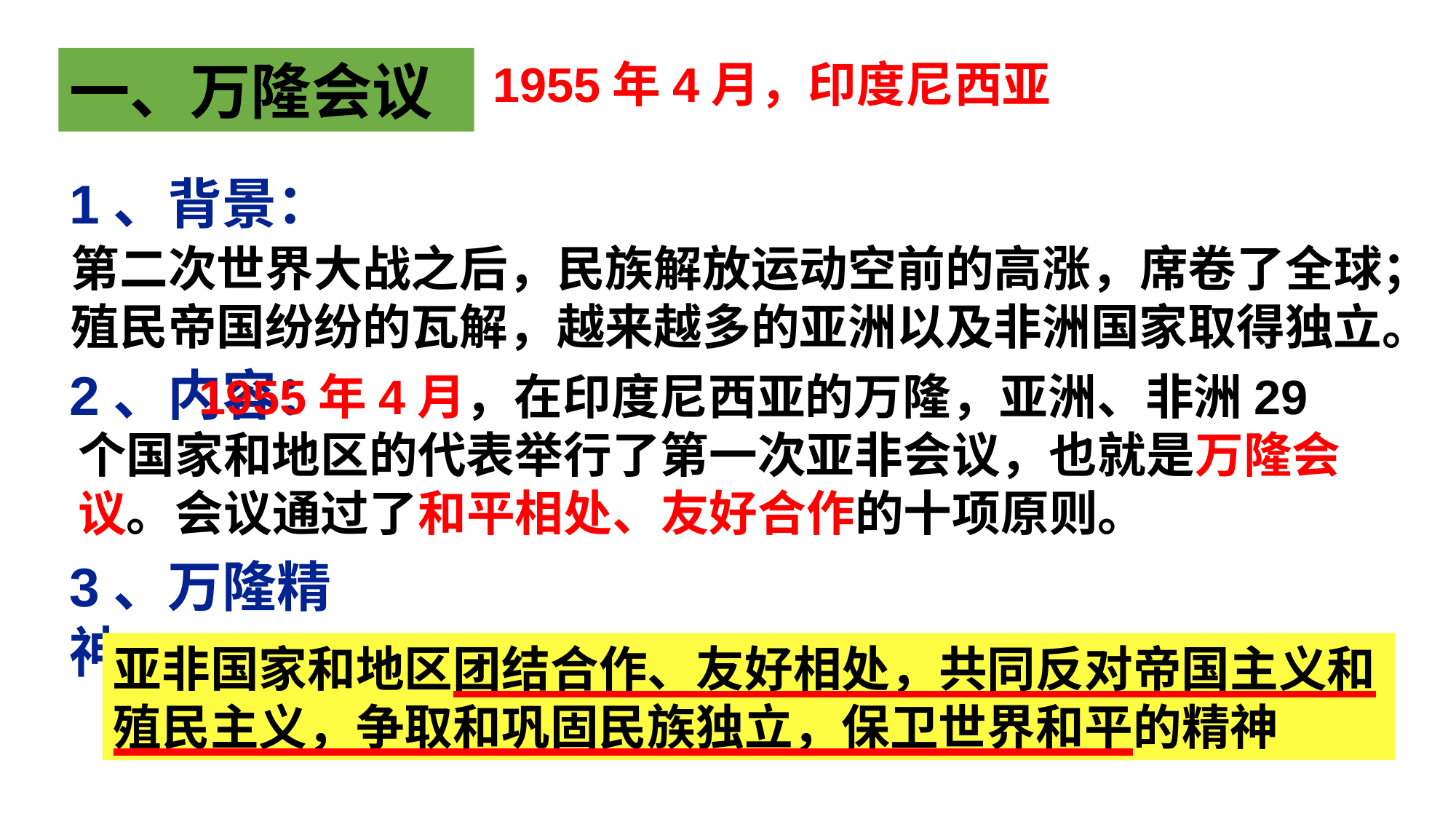

一、万隆会议
1955年4月，印度尼西亚
1、背景：

2、内容：

3、万隆精神：

第二次世界大战之后，民族解放运动空前的高涨，席卷了全球；
殖民帝国纷纷的瓦解，越来越多的亚洲以及非洲国家取得独立。
         1955年4月，在印度尼西亚的万隆，亚洲、非洲29个国家和地区的代表举行了第一次亚非会议，也就是万隆会议。会议通过了和平相处、友好合作的十项原则。
亚非国家和地区团结合作、友好相处，共同反对帝国主义和殖民主义，争取和巩固民族独立，保卫世界和平的精神